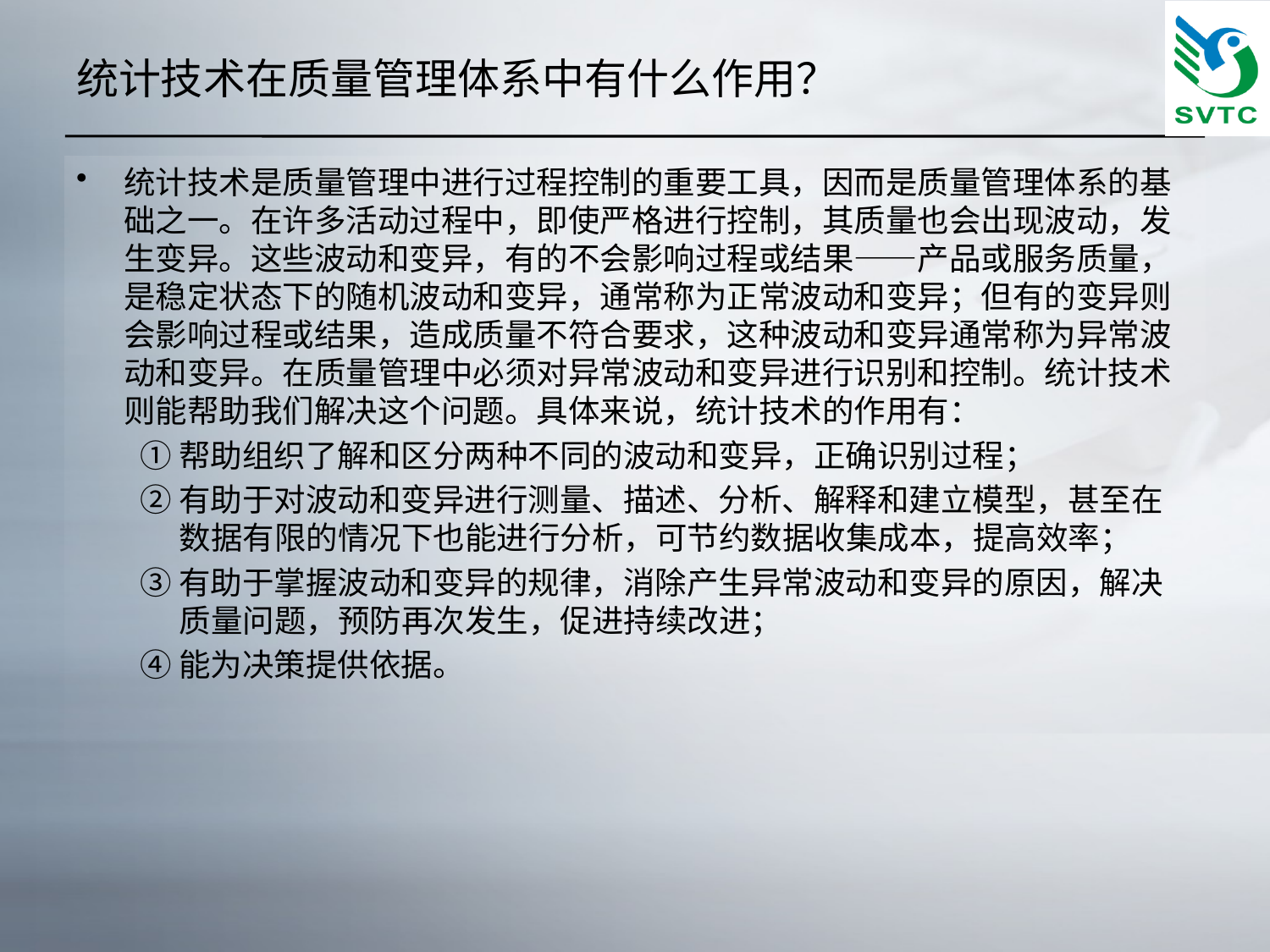

# 统计技术在质量管理体系中有什么作用？
统计技术是质量管理中进行过程控制的重要工具，因而是质量管理体系的基础之一。在许多活动过程中，即使严格进行控制，其质量也会出现波动，发生变异。这些波动和变异，有的不会影响过程或结果——产品或服务质量，是稳定状态下的随机波动和变异，通常称为正常波动和变异；但有的变异则会影响过程或结果，造成质量不符合要求，这种波动和变异通常称为异常波动和变异。在质量管理中必须对异常波动和变异进行识别和控制。统计技术则能帮助我们解决这个问题。具体来说，统计技术的作用有：
①帮助组织了解和区分两种不同的波动和变异，正确识别过程；
②有助于对波动和变异进行测量、描述、分析、解释和建立模型，甚至在数据有限的情况下也能进行分析，可节约数据收集成本，提高效率；
③有助于掌握波动和变异的规律，消除产生异常波动和变异的原因，解决质量问题，预防再次发生，促进持续改进；
④能为决策提供依据。